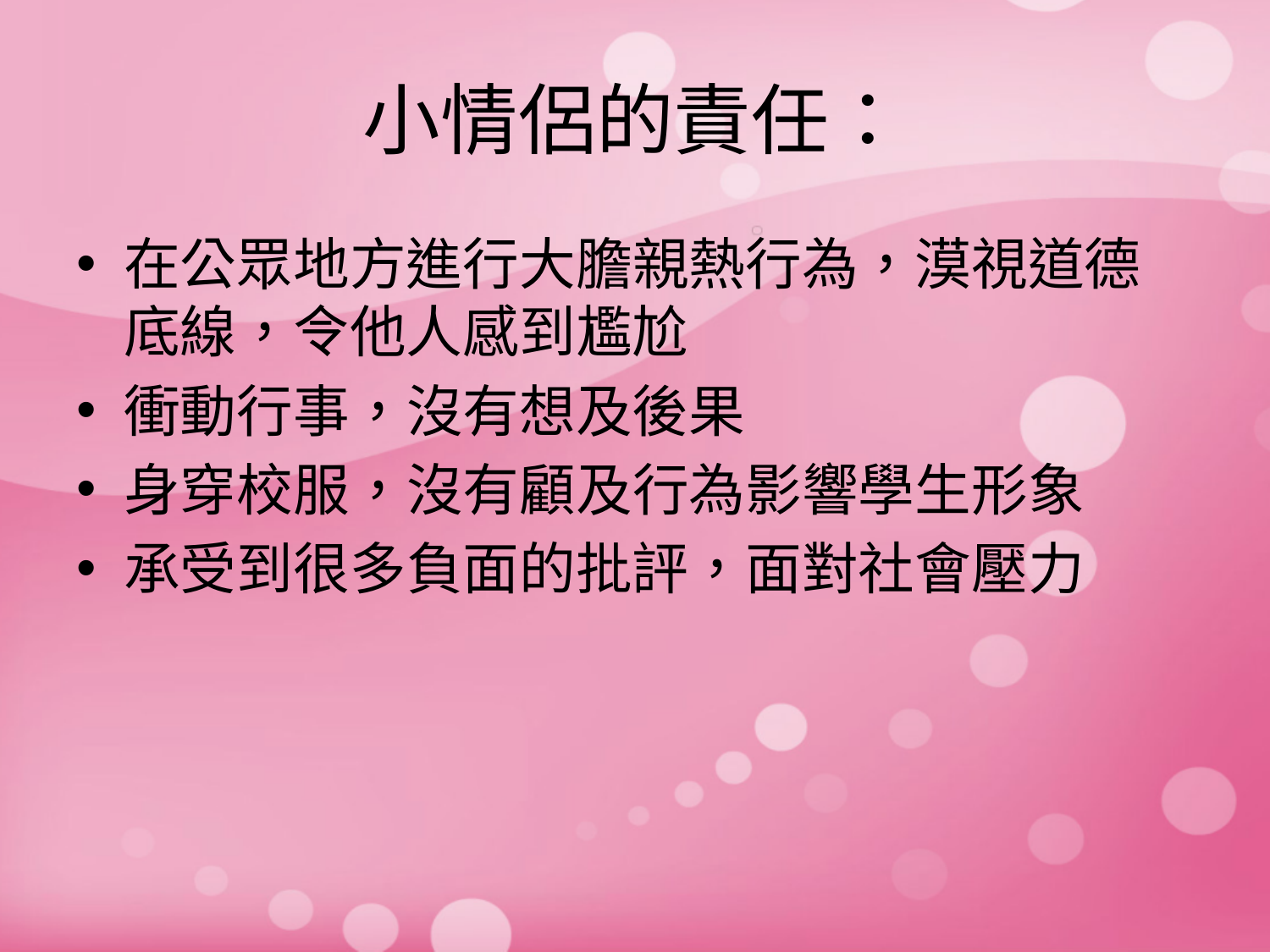

# 小情侶的責任：
在公眾地方進行大膽親熱行為，漠視道德底線，令他人感到尷尬
衝動行事，沒有想及後果
身穿校服，沒有顧及行為影響學生形象
承受到很多負面的批評，面對社會壓力